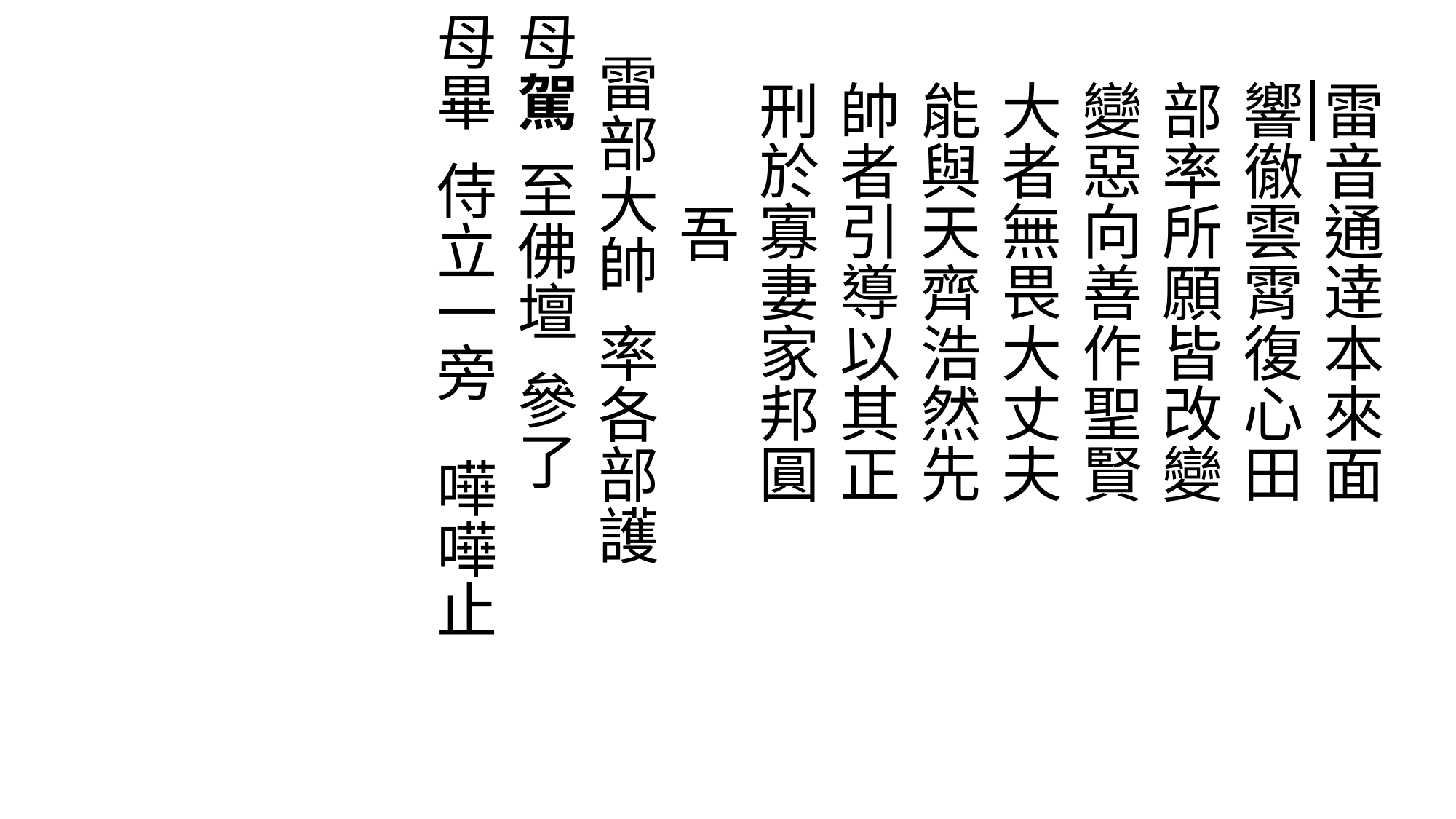

雷音通逹本來面
    響徹雲霄復心田
    部率所願皆改變
    變惡向善作聖賢
    大者無畏大丈夫
    能與天齊浩然先
    帥者引導以其正
    刑於寡妻家邦圓
             吾
  雷部大帥  率各部護
母駕  至佛壇  參了
母畢  侍立一旁    嘩嘩止